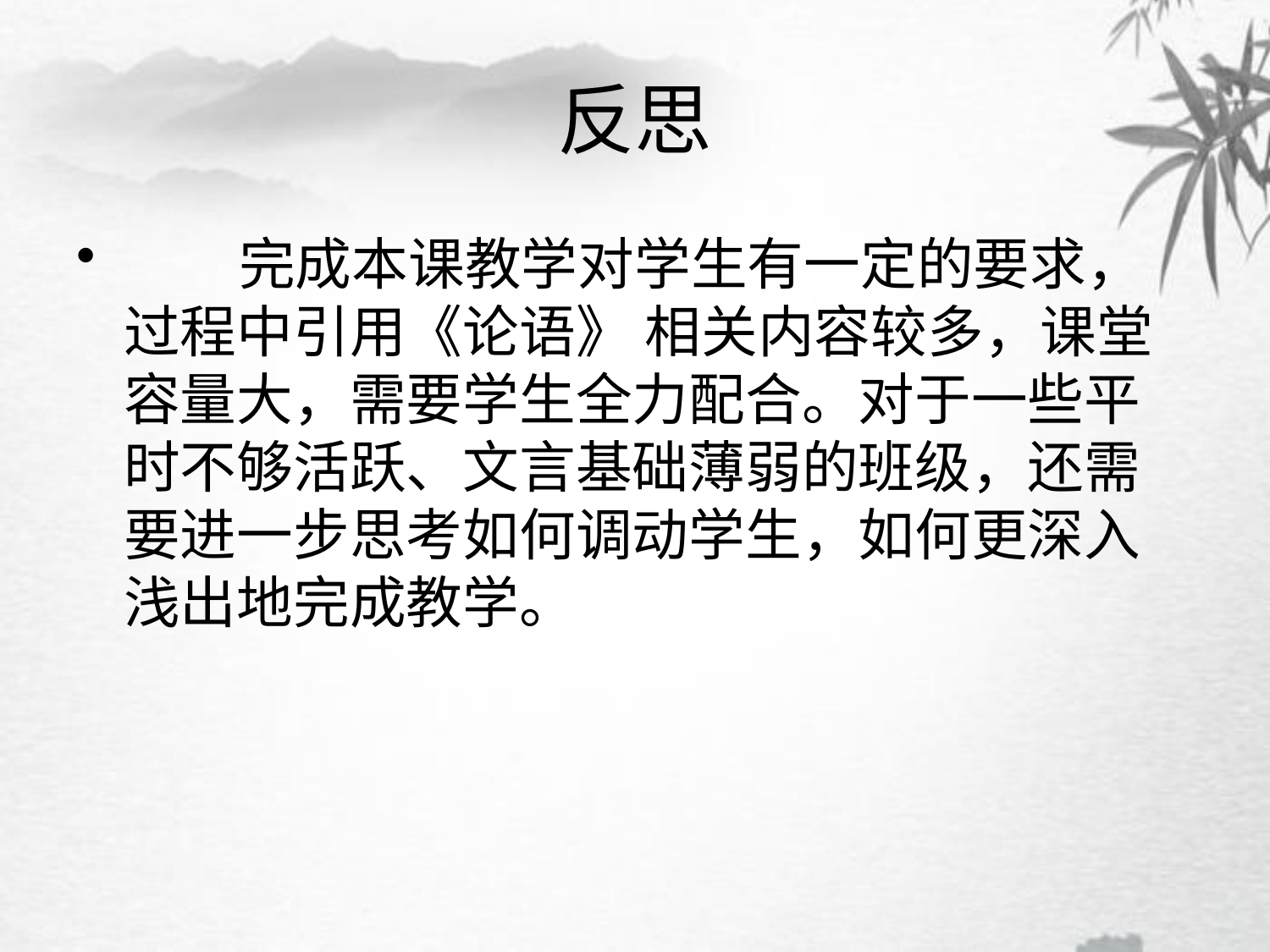

# 反思
        完成本课教学对学生有一定的要求，过程中引用《论语》 相关内容较多，课堂容量大，需要学生全力配合。对于一些平时不够活跃、文言基础薄弱的班级，还需要进一步思考如何调动学生，如何更深入浅出地完成教学。